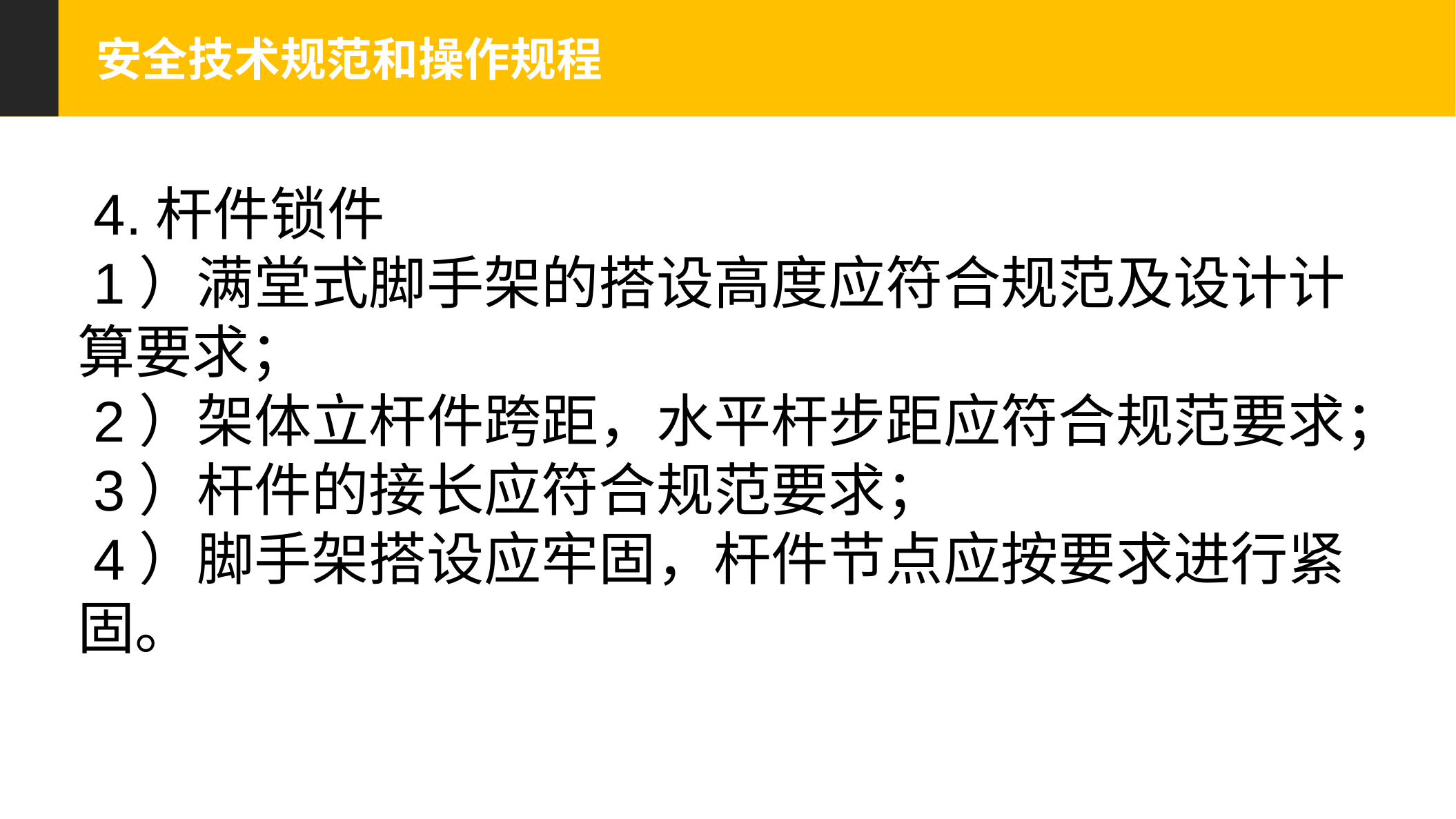

安全技术规范和操作规程
 4.杆件锁件
 1）满堂式脚手架的搭设高度应符合规范及设计计算要求；
 2）架体立杆件跨距，水平杆步距应符合规范要求；
 3）杆件的接长应符合规范要求；
 4）脚手架搭设应牢固，杆件节点应按要求进行紧固。